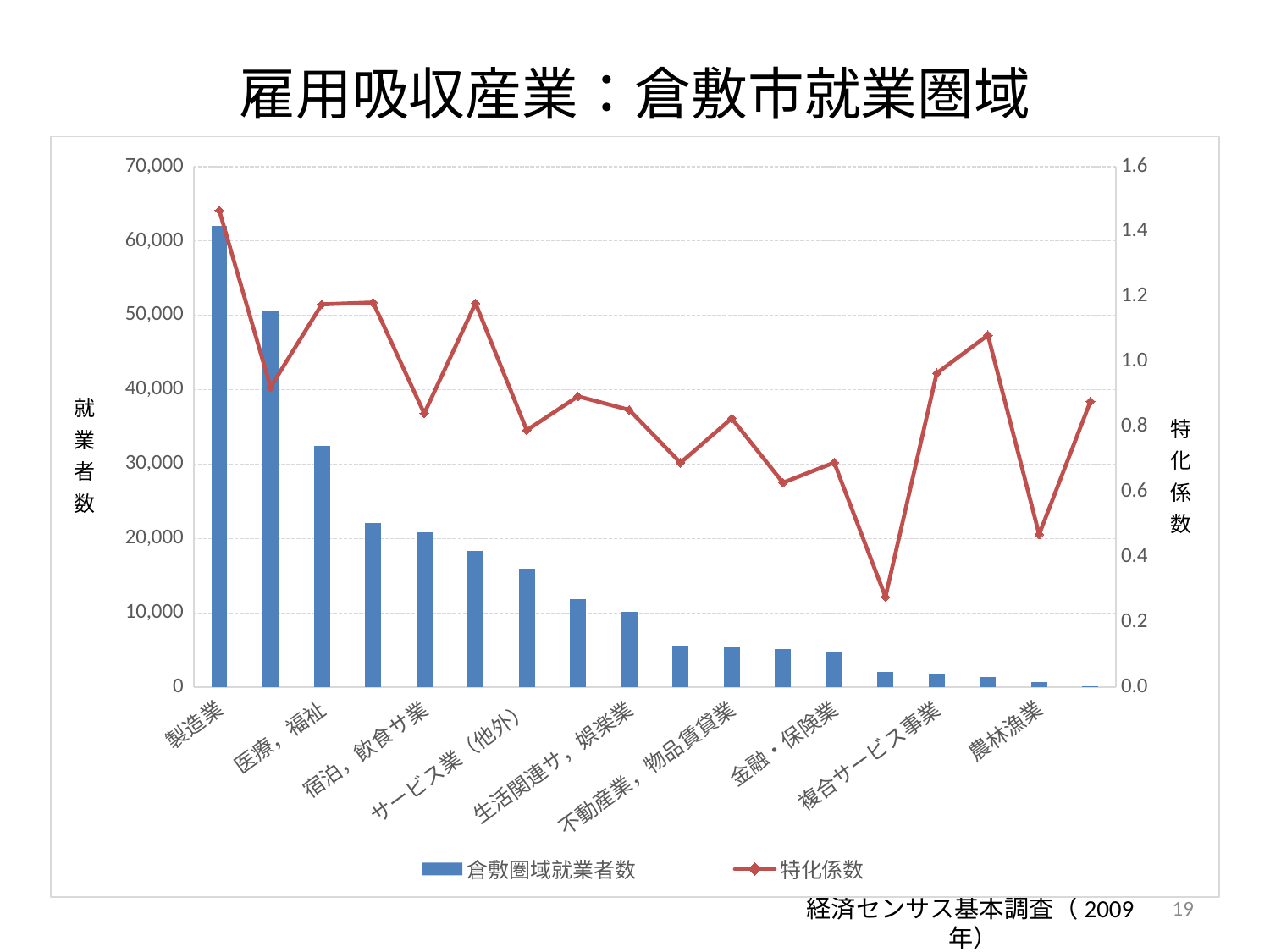

# 雇用吸収産業：倉敷市就業圏域

### Chart

| Category | 倉敷圏域就業者数 | 特化係数 |
|---|---|---|
| 製造業 | 62044.0 | 1.46470293227622 |
| 卸売業，小売業 | 50632.0 | 0.9220017738380704 |
| 医療，福祉 | 32475.0 | 1.1765150692728708 |
| 建設業 | 22066.0 | 1.1823248599998684 |
| 宿泊，飲食サ業 | 20823.0 | 0.8413784531525571 |
| 運輸業，郵便業 | 18373.0 | 1.1799004612596924 |
| サービス業（他外） | 15970.0 | 0.7897533443030269 |
| 教育，学習支援業 | 11902.0 | 0.893823267070414 |
| 生活関連サ，娯楽業 | 10123.0 | 0.8521197153814545 |
| 学術研究等 | 5641.0 | 0.6897968484999745 |
| 不動産業，物品賃貸業 | 5522.0 | 0.8263253334450554 |
| 公務 | 5093.0 | 0.6286662110410773 |
| 金融・保険業 | 4747.0 | 0.6902702666069177 |
| 情報通信業 | 2049.0 | 0.27794513360410805 |
| 複合サービス事業 | 1702.0 | 0.9648664250024358 |
| 電気・ガス・水道業等 | 1414.0 | 1.0819373465306552 |
| 農林漁業 | 687.0 | 0.47 |
| 鉱業等 | 118.0 | 0.8782662712617579 |
19
経済センサス基本調査（2009年）